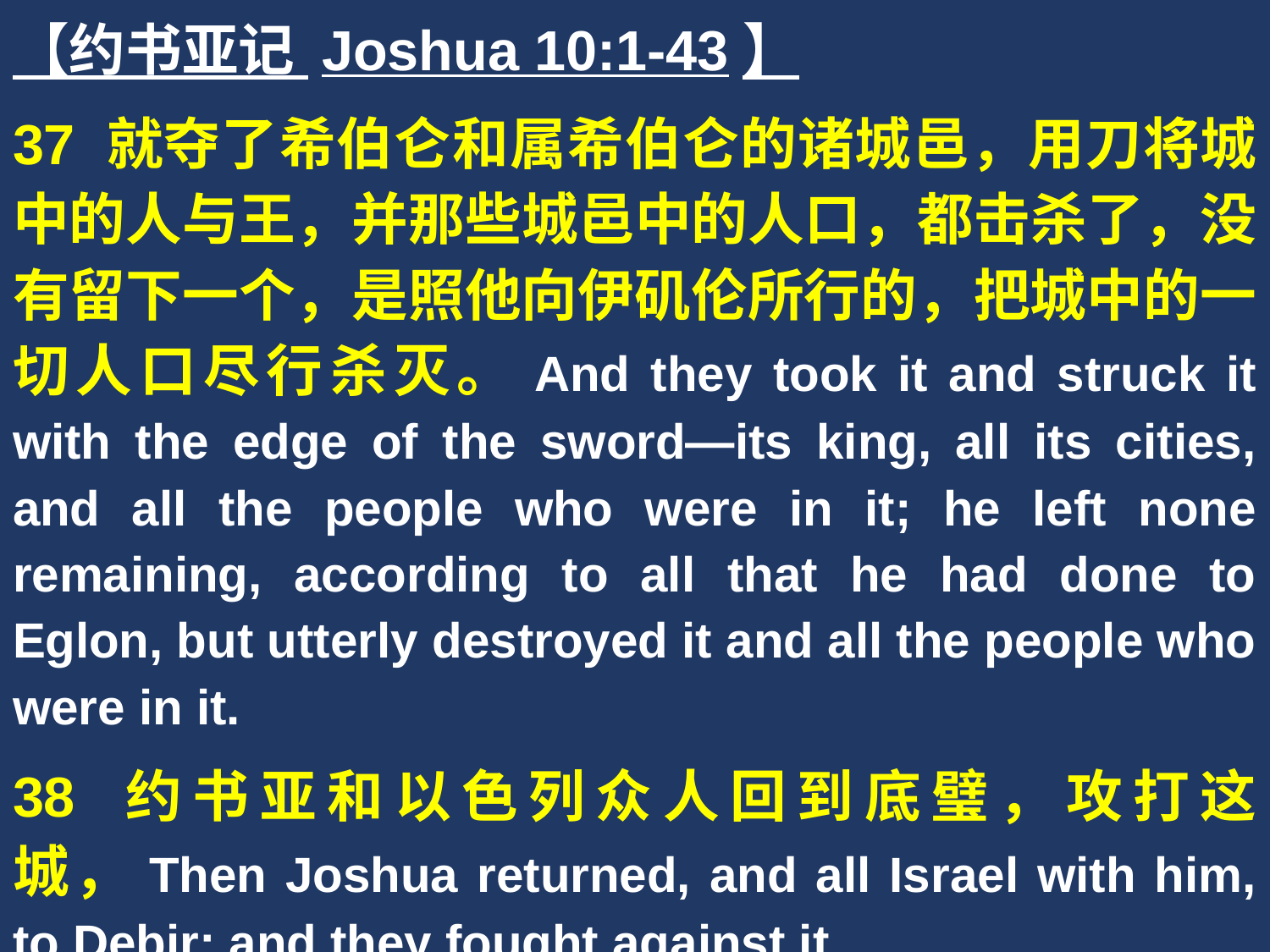

【约书亚记 Joshua 10:1-43】
37 就夺了希伯仑和属希伯仑的诸城邑，用刀将城中的人与王，并那些城邑中的人口，都击杀了，没有留下一个，是照他向伊矶伦所行的，把城中的一切人口尽行杀灭。And they took it and struck it with the edge of the sword—its king, all its cities, and all the people who were in it; he left none remaining, according to all that he had done to Eglon, but utterly destroyed it and all the people who were in it.
38 约书亚和以色列众人回到底璧，攻打这城，Then Joshua returned, and all Israel with him, to Debir; and they fought against it.